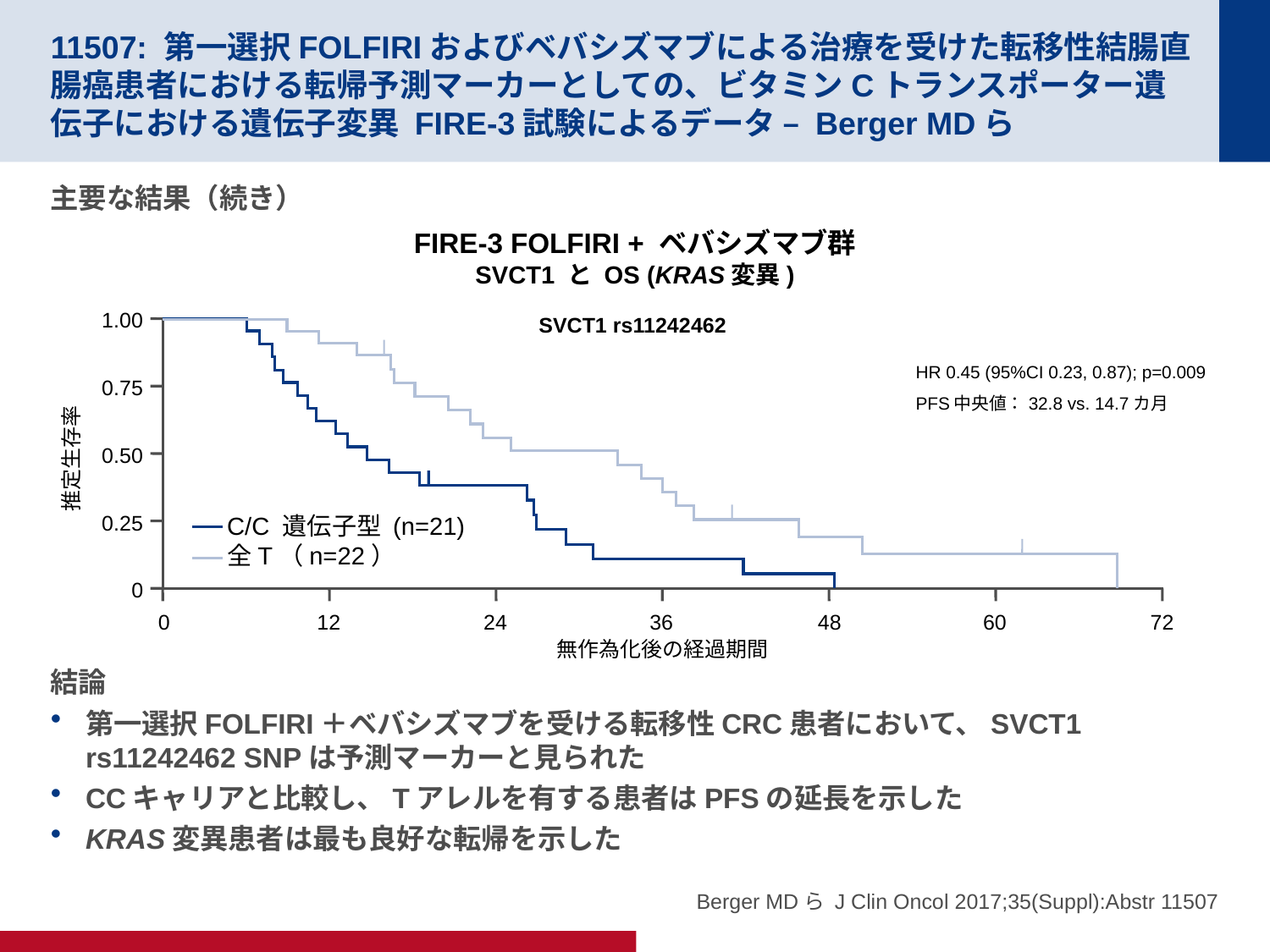

# 11507: 第一選択FOLFIRIおよびベバシズマブによる治療を受けた転移性結腸直腸癌患者における転帰予測マーカーとしての、ビタミンCトランスポーター遺伝子における遺伝子変異 FIRE-3試験によるデータ – Berger MDら
主要な結果（続き）
FIRE-3 FOLFIRI + ベバシズマブ群
SVCT1 と OS (KRAS変異)
1.00
0.75
0.50
0.25
0
SVCT1 rs11242462

HR 0.45 (95%CI 0.23, 0.87); p=0.009
PFS中央値：32.8 vs. 14.7カ月
推定生存率
C/C 遺伝子型 (n=21)
全T（n=22）
0	12	24	36	48	60	72
無作為化後の経過期間
結論
第一選択FOLFIRI＋ベバシズマブを受ける転移性CRC患者において、SVCT1 rs11242462 SNPは予測マーカーと見られた
CCキャリアと比較し、Tアレルを有する患者はPFSの延長を示した
KRAS変異患者は最も良好な転帰を示した
Berger MDら J Clin Oncol 2017;35(Suppl):Abstr 11507